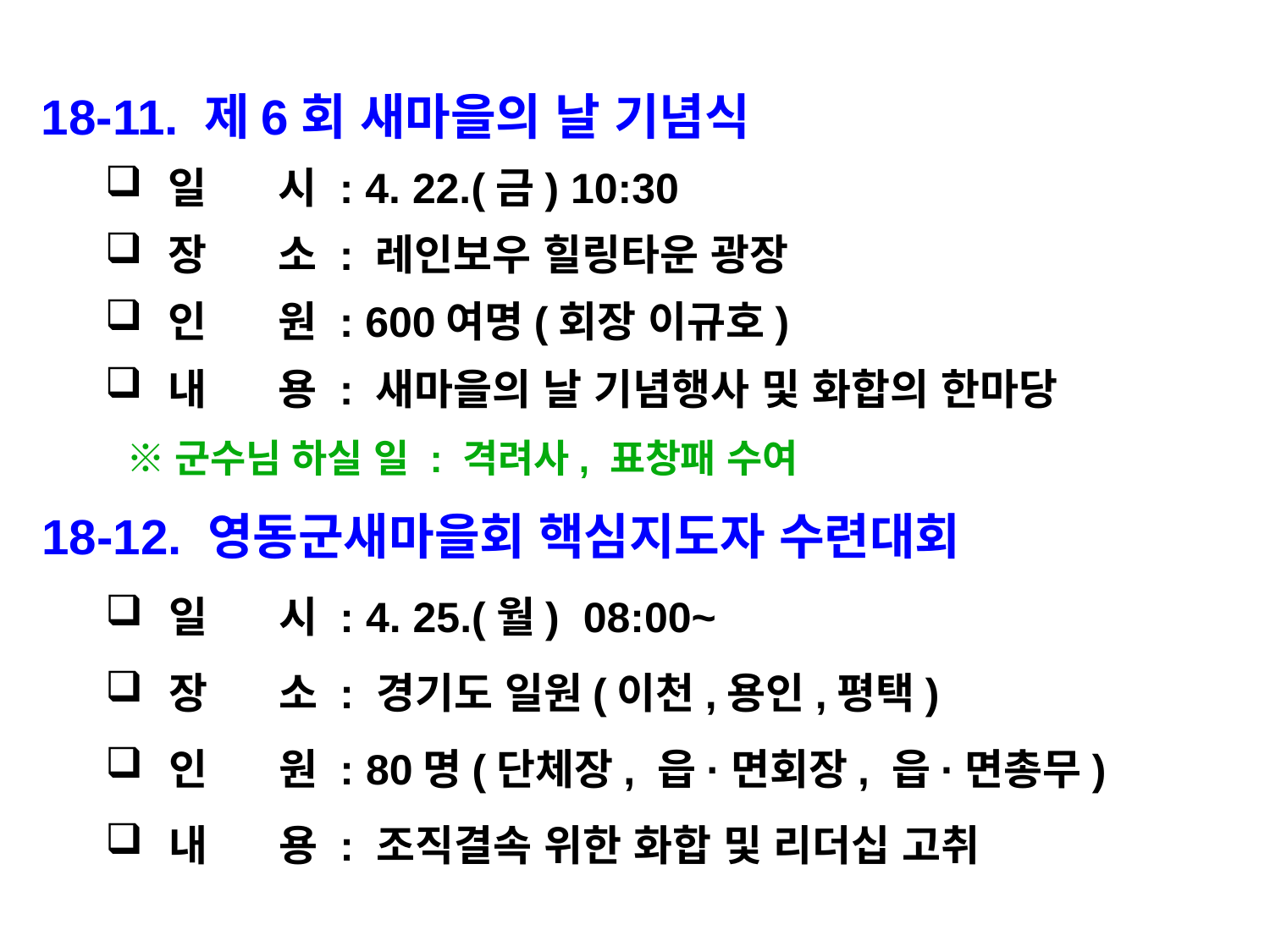

18-11. 제6회 새마을의 날 기념식
일      시 : 4. 22.(금) 10:30
장      소 : 레인보우 힐링타운 광장
인      원 : 600여명(회장 이규호)
내      용 : 새마을의 날 기념행사 및 화합의 한마당
  ※군수님 하실 일 : 격려사, 표창패 수여
18-12. 영동군새마을회 핵심지도자 수련대회
일      시 : 4. 25.(월)  08:00~
장      소 : 경기도 일원(이천,용인,평택)
인      원 : 80명(단체장, 읍·면회장, 읍·면총무)
내      용 : 조직결속 위한 화합 및 리더십 고취